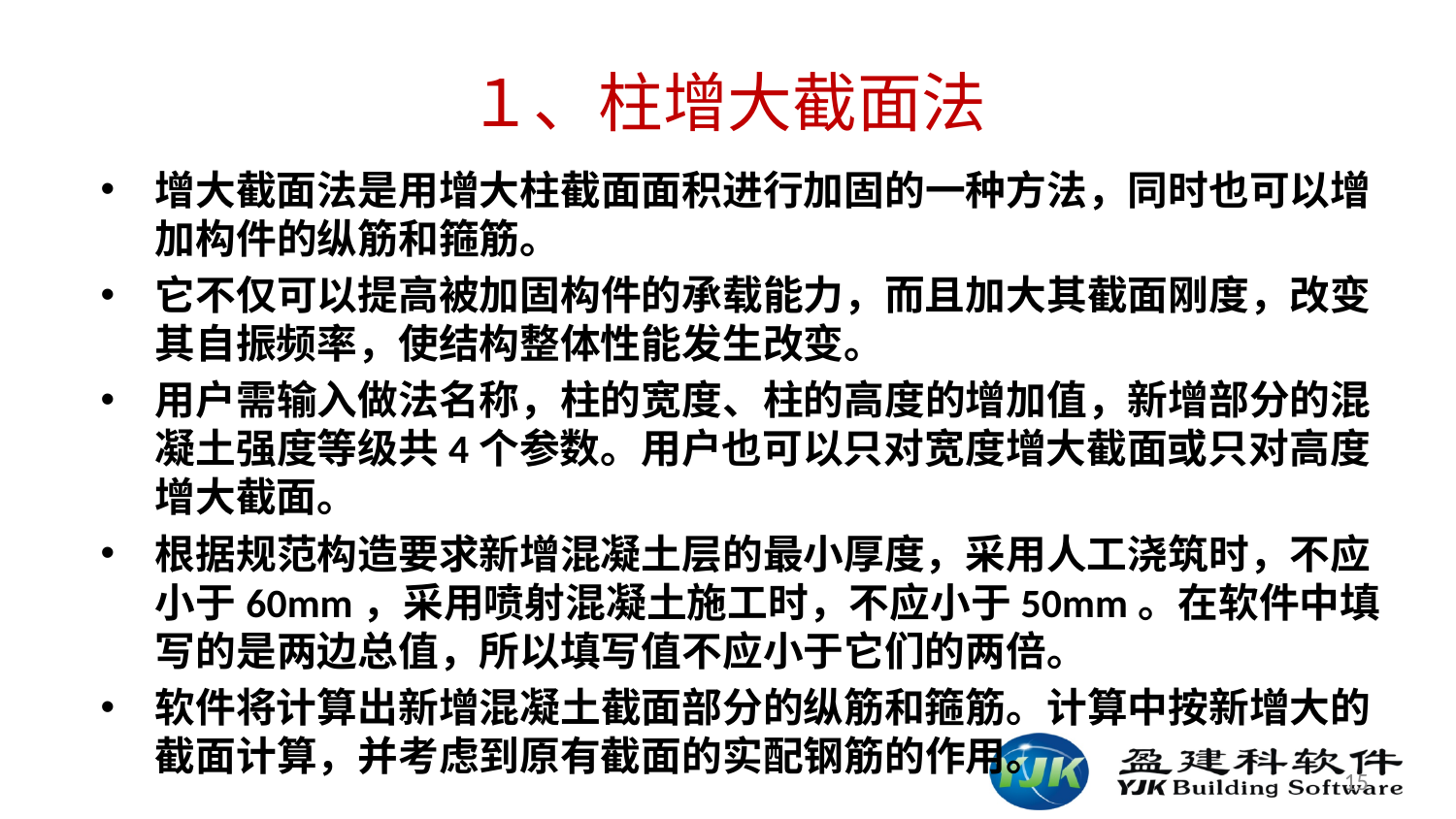

# １、柱增大截面法
增大截面法是用增大柱截面面积进行加固的一种方法，同时也可以增加构件的纵筋和箍筋。
它不仅可以提高被加固构件的承载能力，而且加大其截面刚度，改变其自振频率，使结构整体性能发生改变。
用户需输入做法名称，柱的宽度、柱的高度的增加值，新增部分的混凝土强度等级共4个参数。用户也可以只对宽度增大截面或只对高度增大截面。
根据规范构造要求新增混凝土层的最小厚度，采用人工浇筑时，不应小于60mm，采用喷射混凝土施工时，不应小于50mm。在软件中填写的是两边总值，所以填写值不应小于它们的两倍。
软件将计算出新增混凝土截面部分的纵筋和箍筋。计算中按新增大的截面计算，并考虑到原有截面的实配钢筋的作用。
15